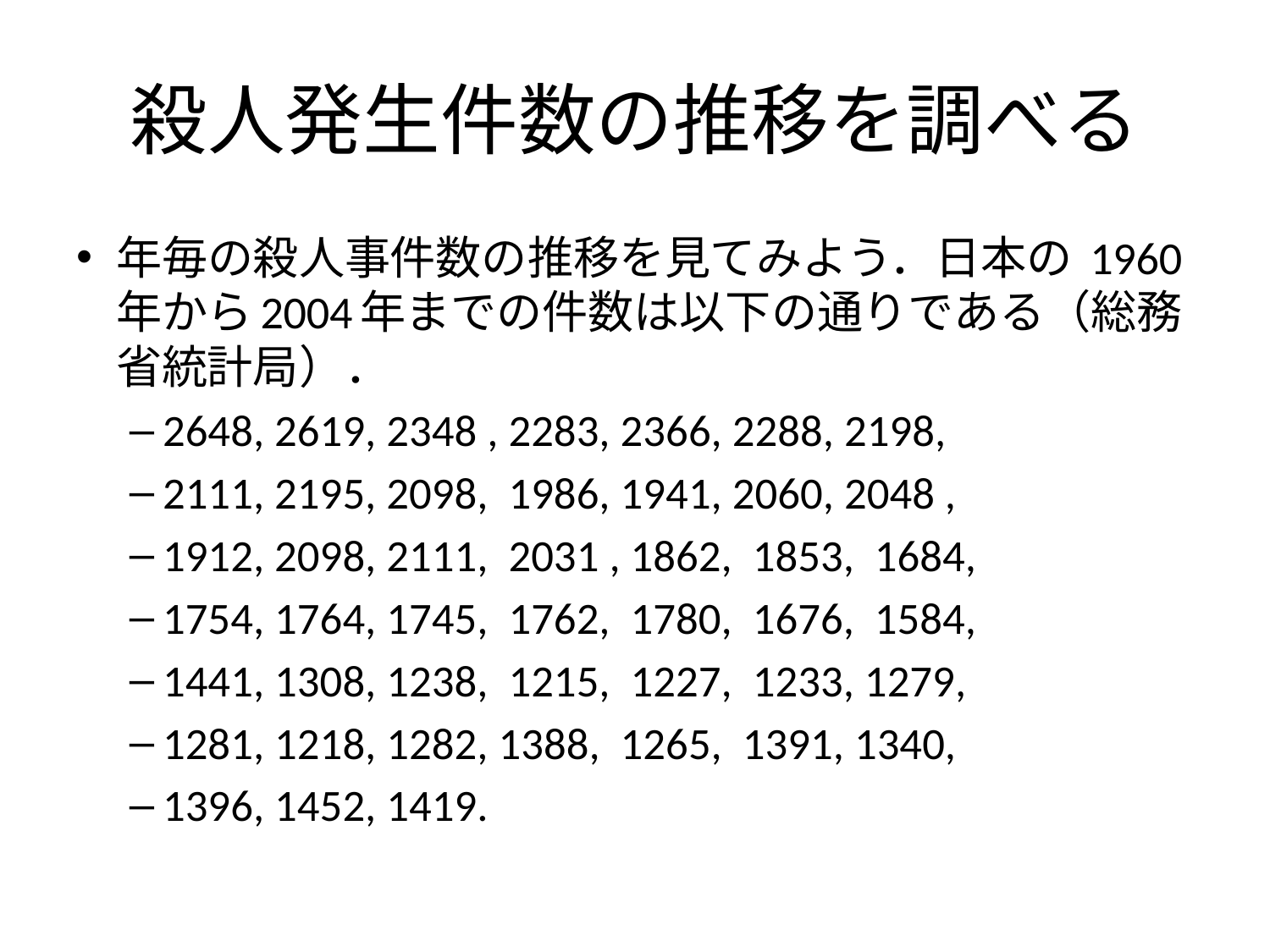

# 殺人発生件数の推移を調べる
年毎の殺人事件数の推移を見てみよう．日本の 1960年から2004年までの件数は以下の通りである（総務省統計局）．
2648, 2619, 2348 , 2283, 2366, 2288, 2198,
2111, 2195, 2098,  1986, 1941, 2060, 2048 ,
1912, 2098, 2111,  2031 , 1862,  1853,  1684,
1754, 1764, 1745,  1762,  1780,  1676,  1584,
1441, 1308, 1238,  1215,  1227,  1233, 1279,
1281, 1218, 1282, 1388,  1265,  1391, 1340,
1396, 1452, 1419.